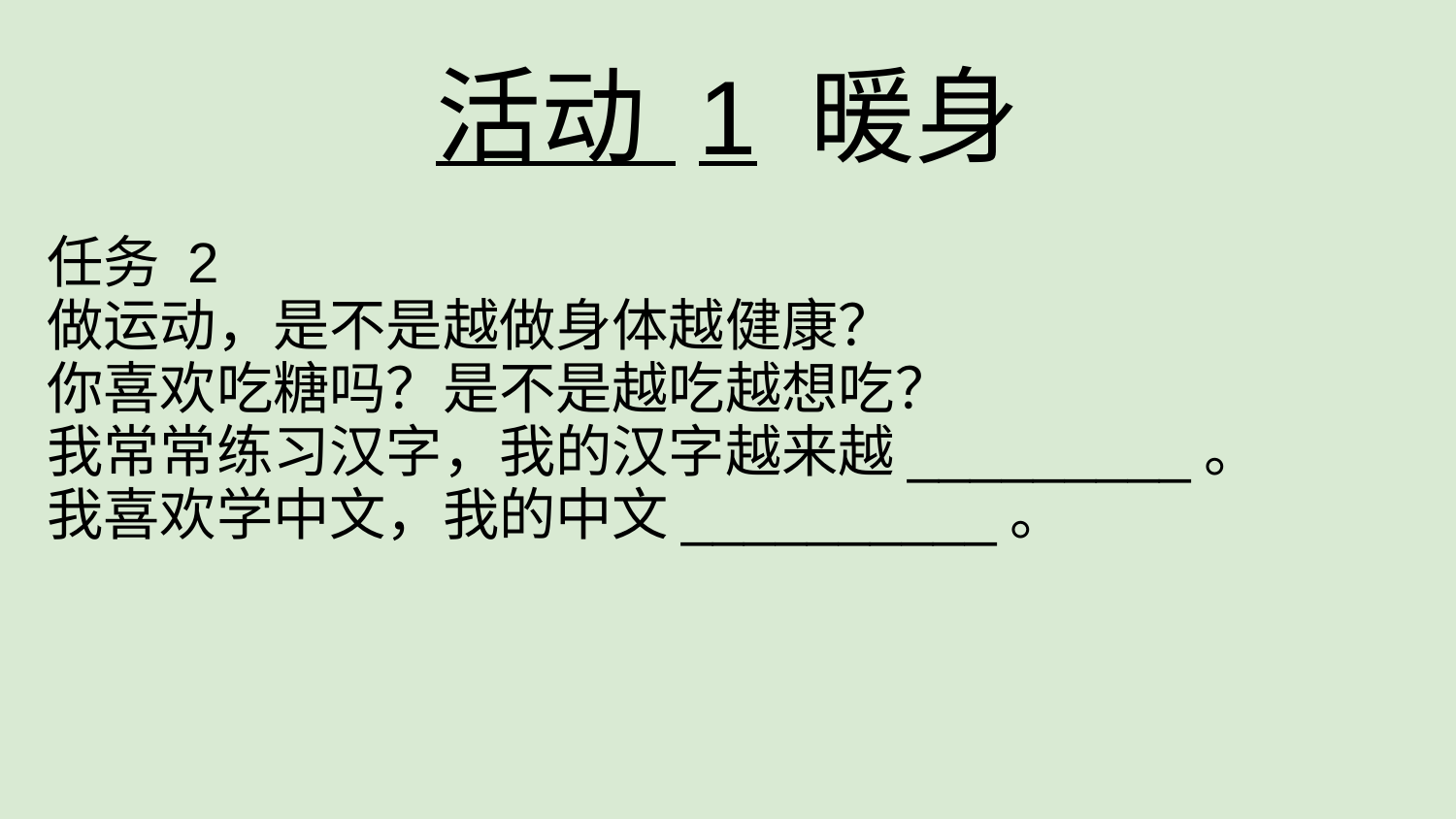

# 活动 1 暖身
任务 2
做运动，是不是越做身体越健康？
你喜欢吃糖吗？是不是越吃越想吃？
我常常练习汉字，我的汉字越来越_________。
我喜欢学中文，我的中文__________。